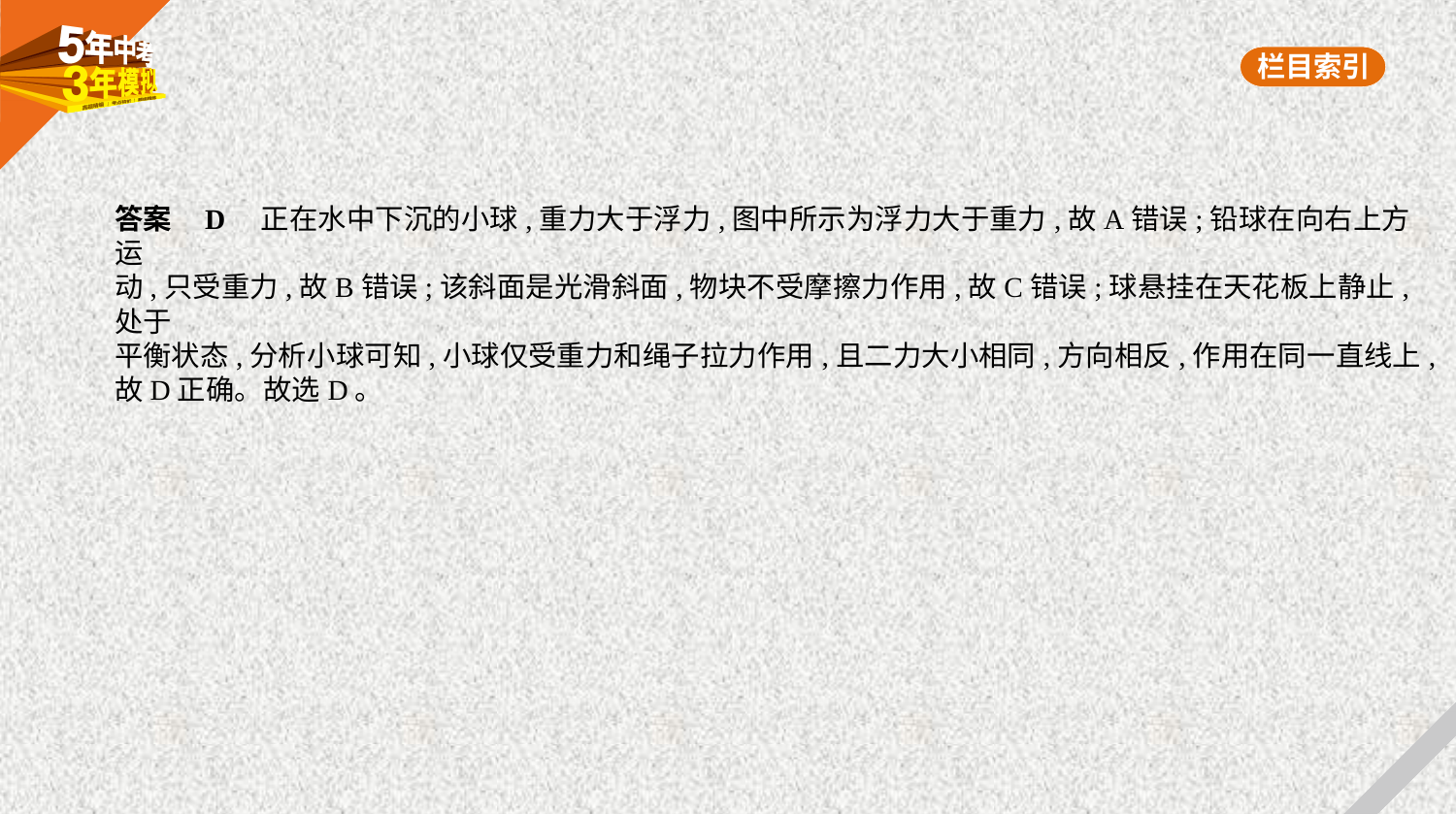

答案    D　正在水中下沉的小球,重力大于浮力,图中所示为浮力大于重力,故A错误;铅球在向右上方运
动,只受重力,故B错误;该斜面是光滑斜面,物块不受摩擦力作用,故C错误;球悬挂在天花板上静止,处于
平衡状态,分析小球可知,小球仅受重力和绳子拉力作用,且二力大小相同,方向相反,作用在同一直线上,
故D正确。故选D。